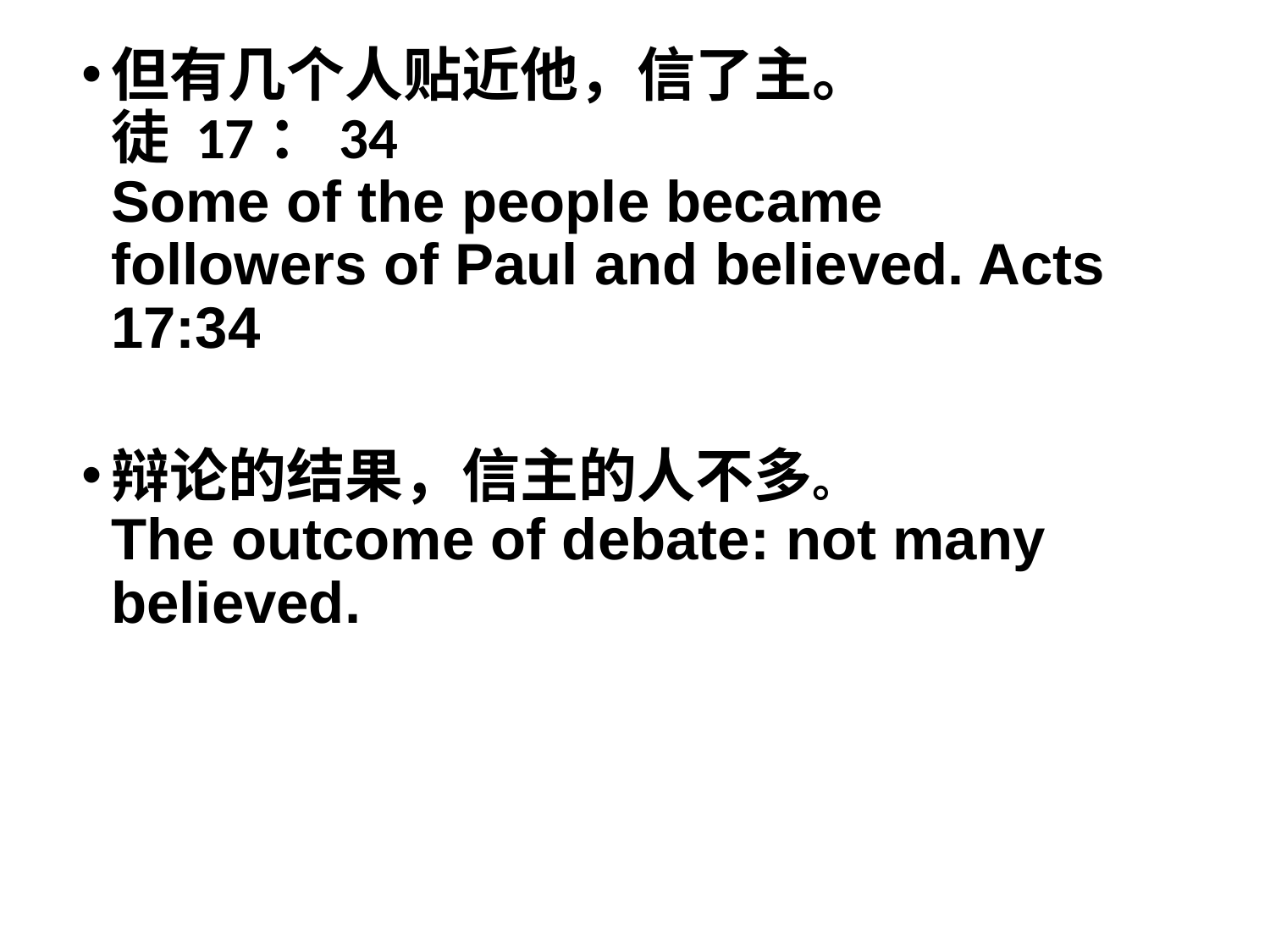

但有几个人贴近他，信了主。
徒 17：34
Some of the people became followers of Paul and believed. Acts 17:34
辩论的结果，信主的人不多。
The outcome of debate: not many believed.